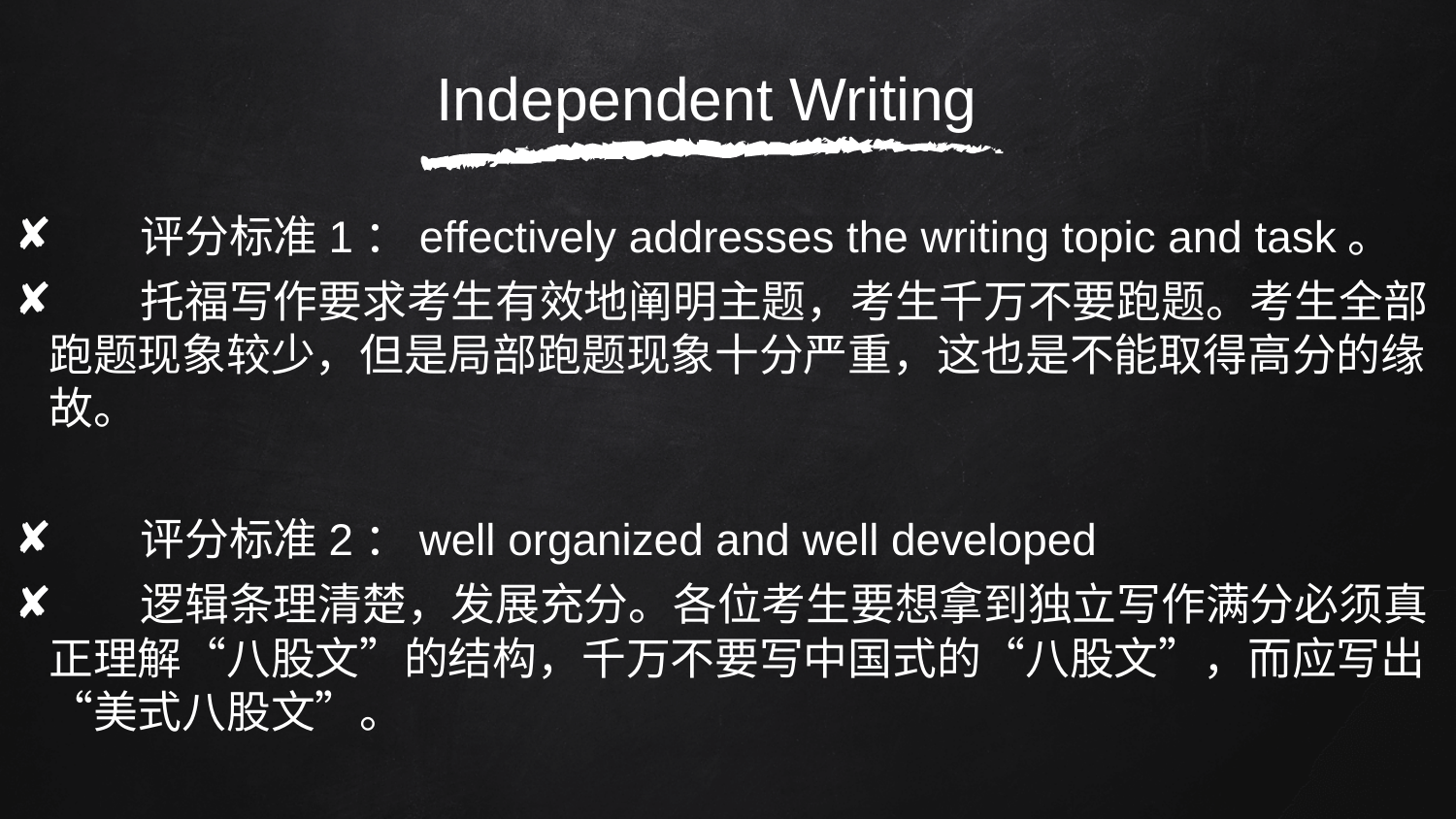

Independent Writing

　　评分标准1：effectively addresses the writing topic and task。
　　托福写作要求考生有效地阐明主题，考生千万不要跑题。考生全部跑题现象较少，但是局部跑题现象十分严重，这也是不能取得高分的缘故。

　　评分标准2：well organized and well developed
　　逻辑条理清楚，发展充分。各位考生要想拿到独立写作满分必须真正理解“八股文”的结构，千万不要写中国式的“八股文”，而应写出“美式八股文”。